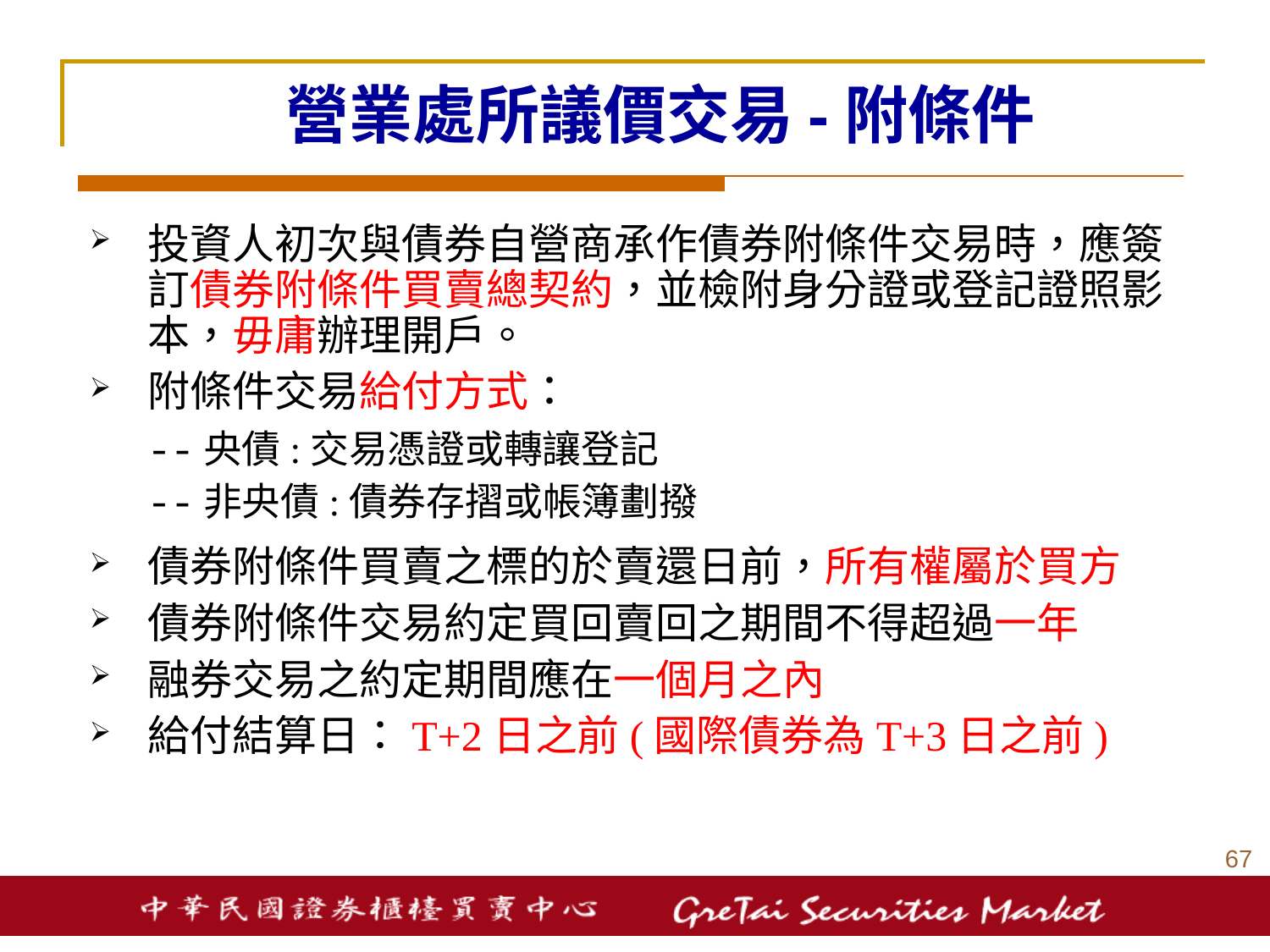

# 營業處所議價交易-附條件

投資人初次與債券自營商承作債券附條件交易時，應簽訂債券附條件買賣總契約，並檢附身分證或登記證照影本，毋庸辦理開戶。
附條件交易給付方式：
	--央債:交易憑證或轉讓登記
	--非央債:債券存摺或帳簿劃撥
債券附條件買賣之標的於賣還日前，所有權屬於買方
債券附條件交易約定買回賣回之期間不得超過一年
融券交易之約定期間應在一個月之內
給付結算日：T+2日之前(國際債券為T+3日之前)

67